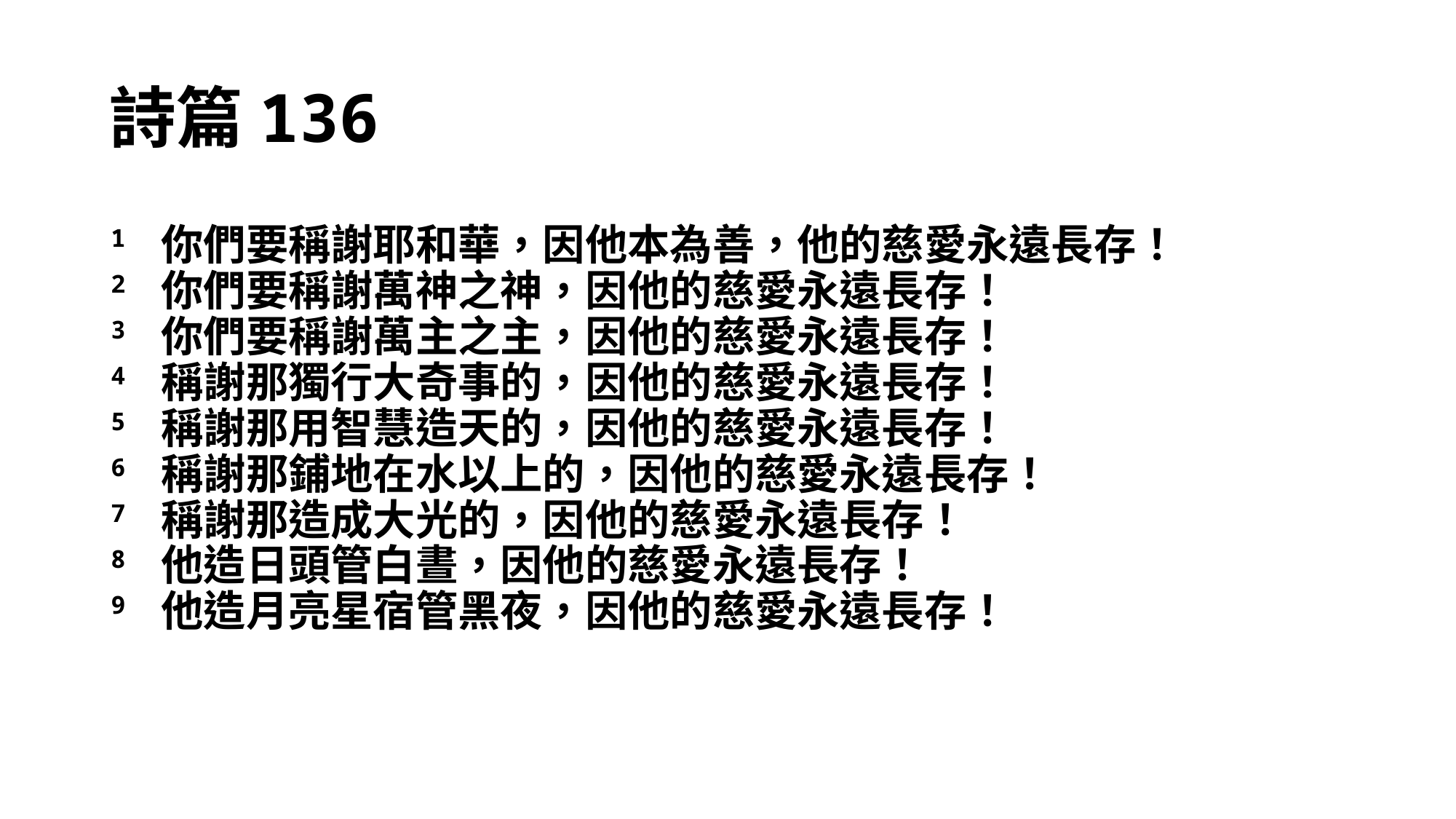

# 詩篇136
​1 你們要稱謝耶和華，因他本為善，他的慈愛永遠長存！
2 你們要稱謝萬神之神，因他的慈愛永遠長存！
3 你們要稱謝萬主之主，因他的慈愛永遠長存！
4 稱謝那獨行大奇事的，因他的慈愛永遠長存！
5 稱謝那用智慧造天的，因他的慈愛永遠長存！
6 稱謝那鋪地在水以上的，因他的慈愛永遠長存！
7 稱謝那造成大光的，因他的慈愛永遠長存！
8 他造日頭管白晝，因他的慈愛永遠長存！
9 他造月亮星宿管黑夜，因他的慈愛永遠長存！